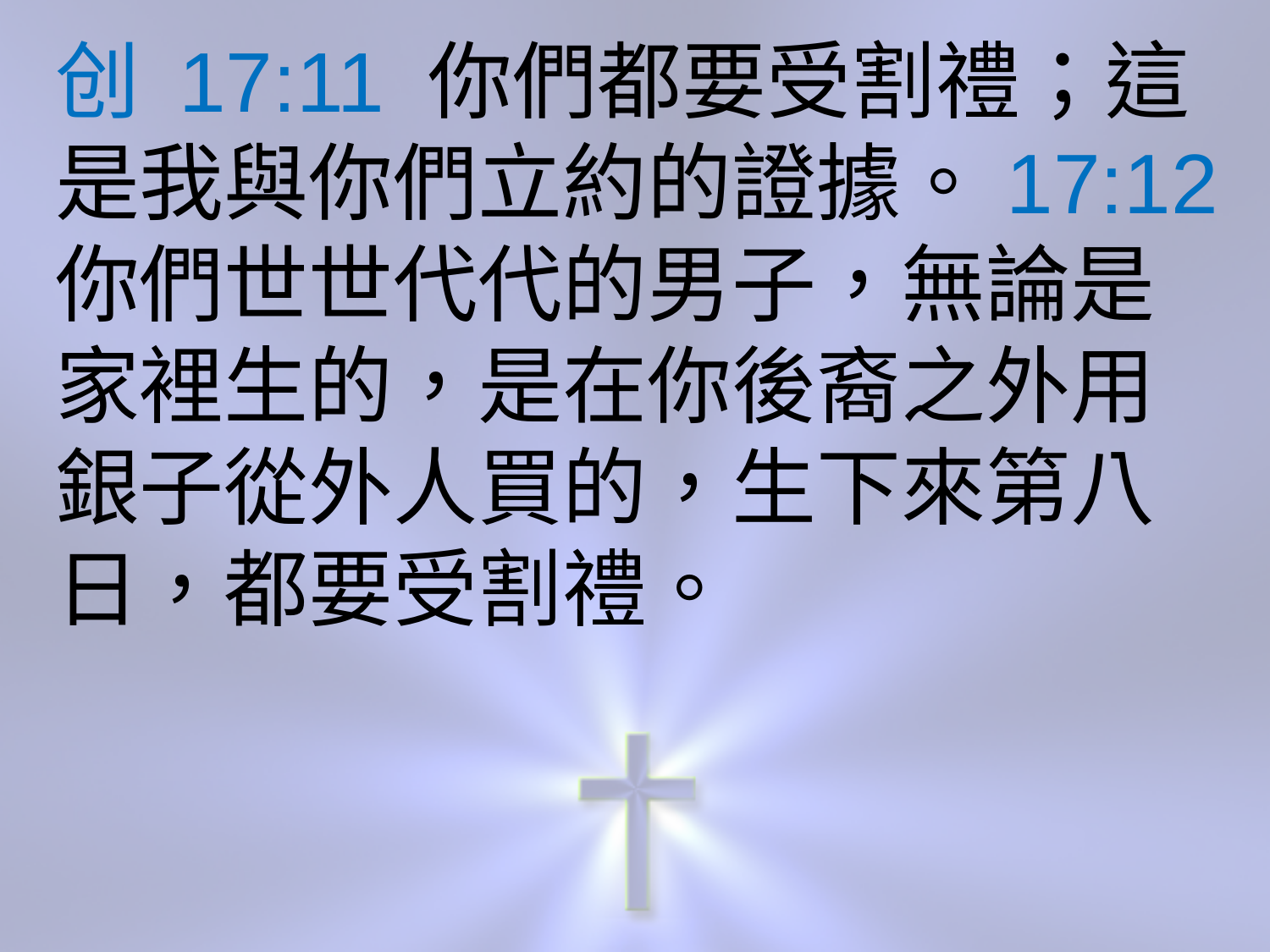

创 17:11 你們都要受割禮；這是我與你們立約的證據。17:12 你們世世代代的男子，無論是家裡生的，是在你後裔之外用銀子從外人買的，生下來第八日，都要受割禮。